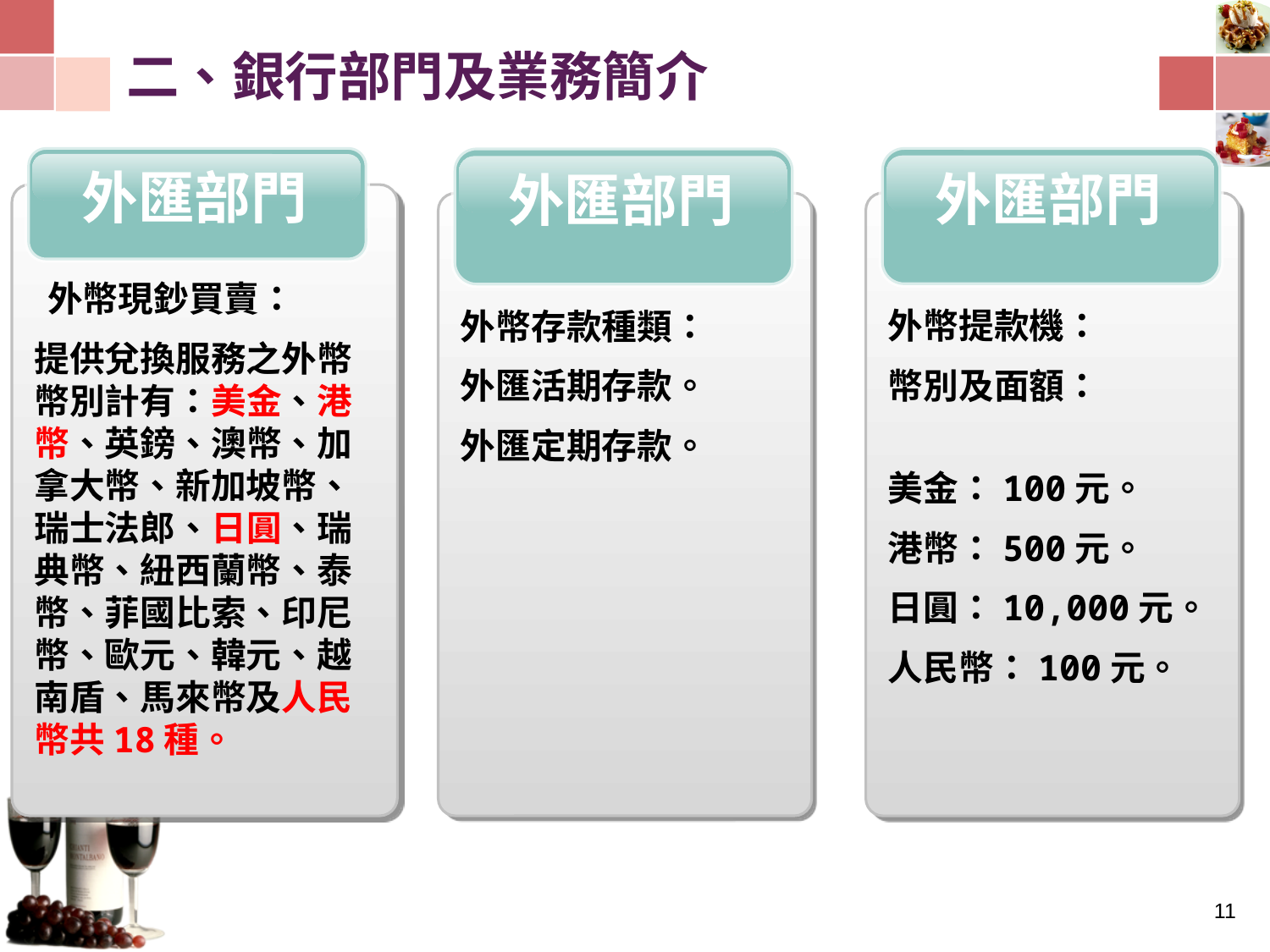

# 二、銀行部門及業務簡介

外匯部門

 外幣現鈔買賣：
提供兌換服務之外幣幣別計有：美金、港幣、英鎊、澳幣、加拿大幣、新加坡幣、瑞士法郎、日圓、瑞典幣、紐西蘭幣、泰幣、菲國比索、印尼幣、歐元、韓元、越南盾、馬來幣及人民幣共18種。

外匯部門

外幣提款機：
幣別及面額：
美金：100元。
港幣：500元。
日圓：10,000元。
人民幣：100元。

外匯部門

外幣存款種類：
外匯活期存款。
外匯定期存款。

11